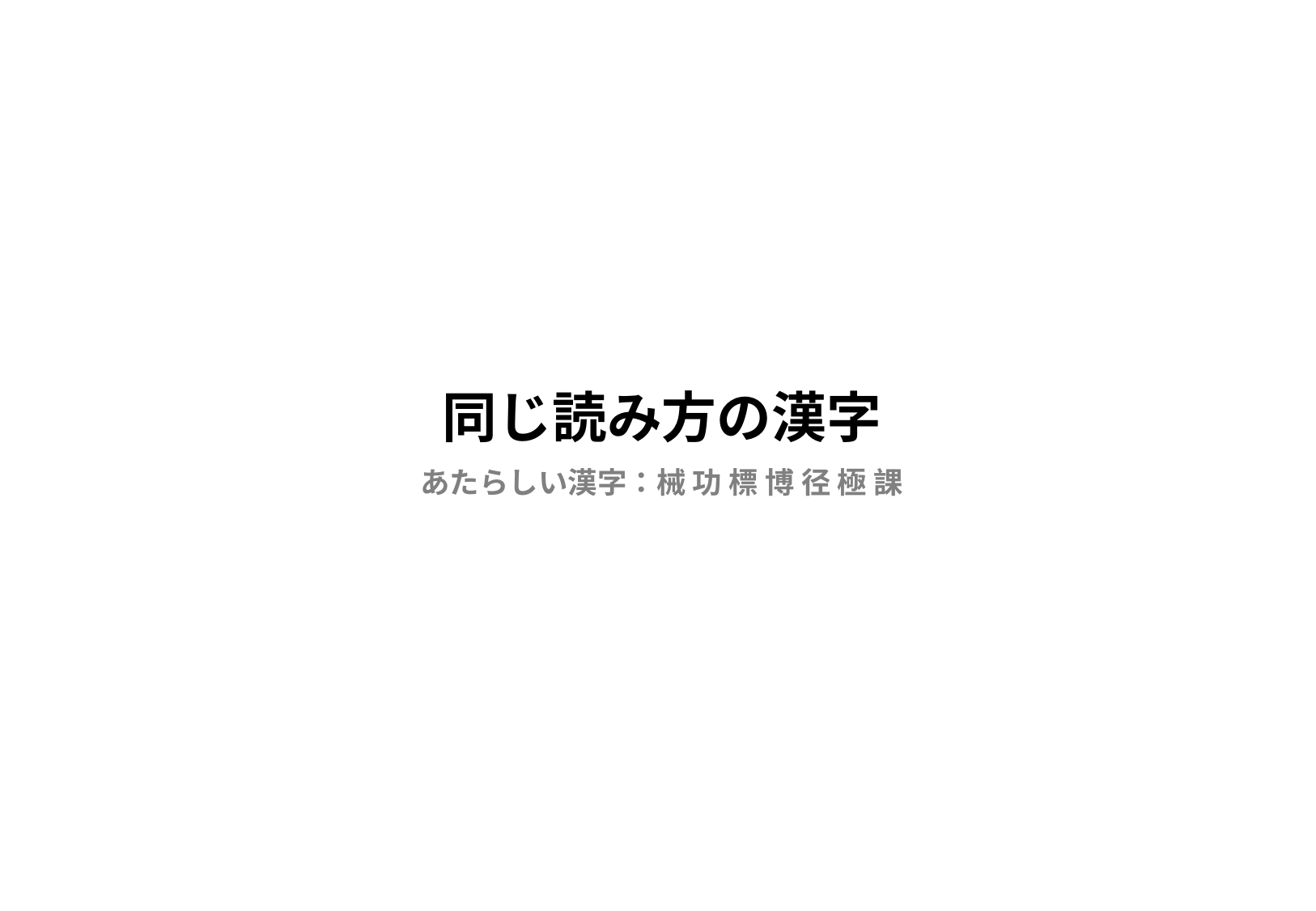

# 同じ読み方の漢字
あたらしい漢字：械 功 標 博 径 極 課